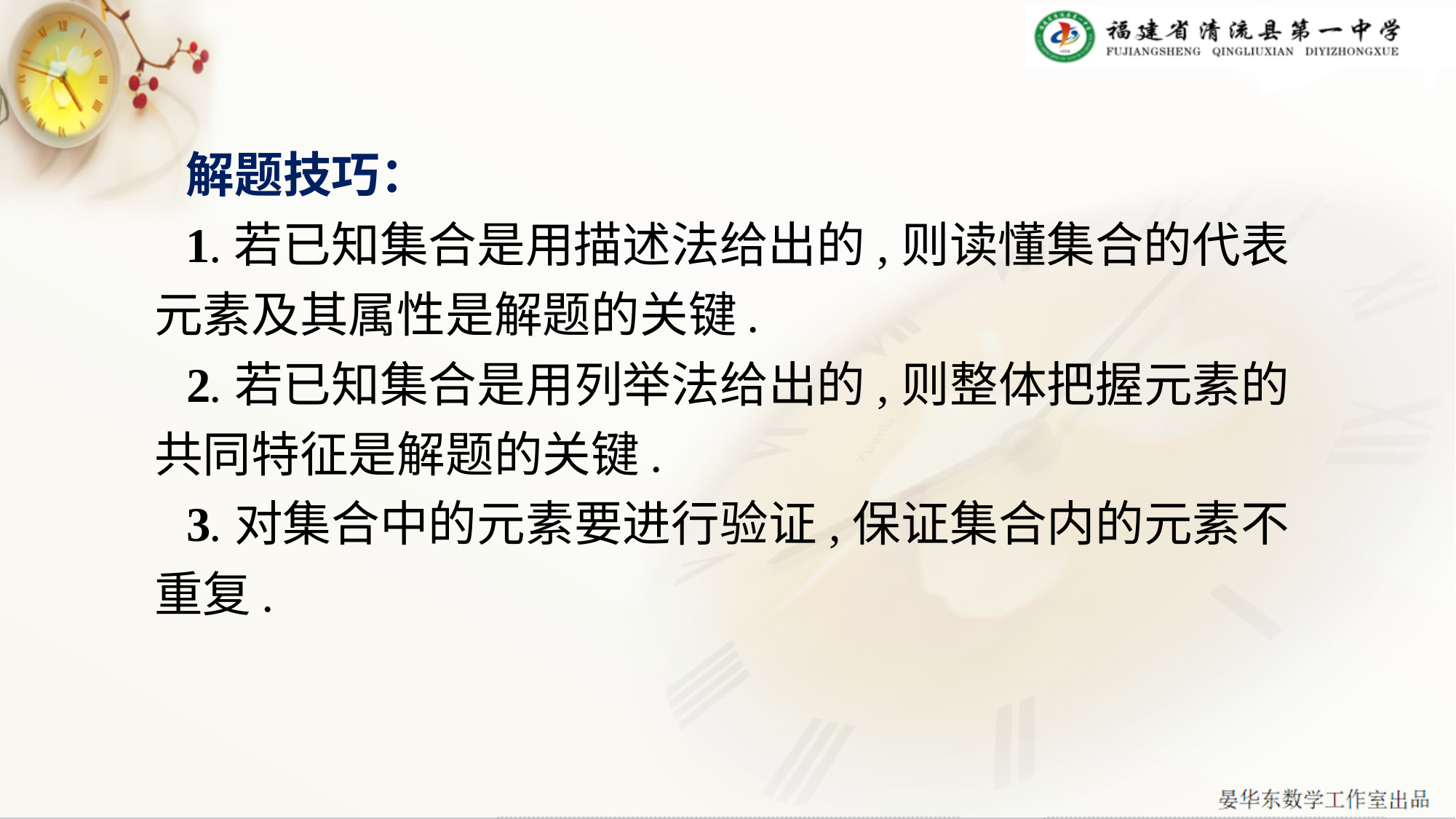

解题技巧：
1.若已知集合是用描述法给出的,则读懂集合的代表元素及其属性是解题的关键.
2.若已知集合是用列举法给出的,则整体把握元素的共同特征是解题的关键.
3.对集合中的元素要进行验证,保证集合内的元素不重复.